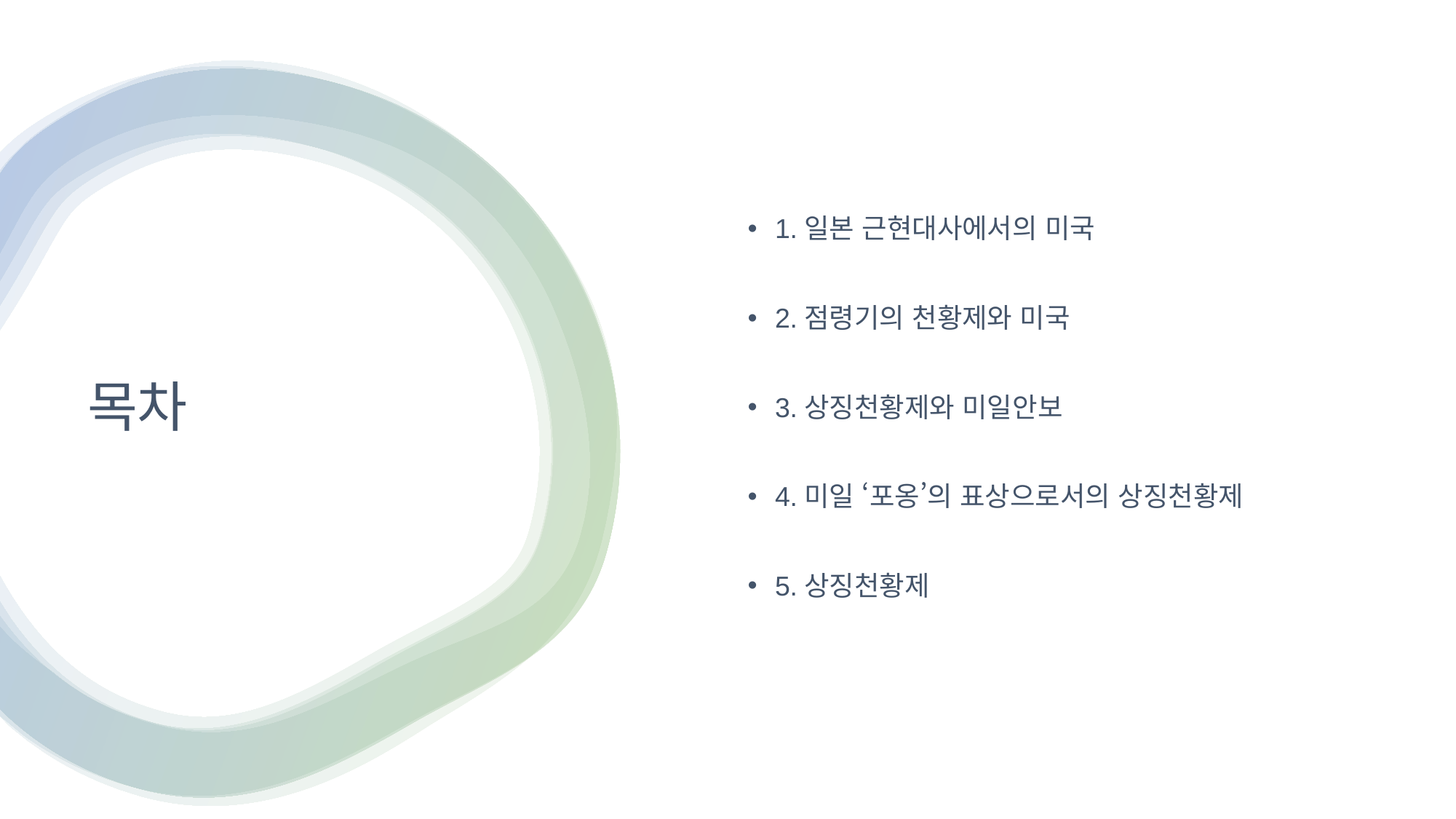

1.일본 근현대사에서의 미국

2.점령기의 천황제와 미국

3.상징천황제와 미일안보

4.미일 ‘포옹’의 표상으로서의 상징천황제

5.상징천황제
# 목차